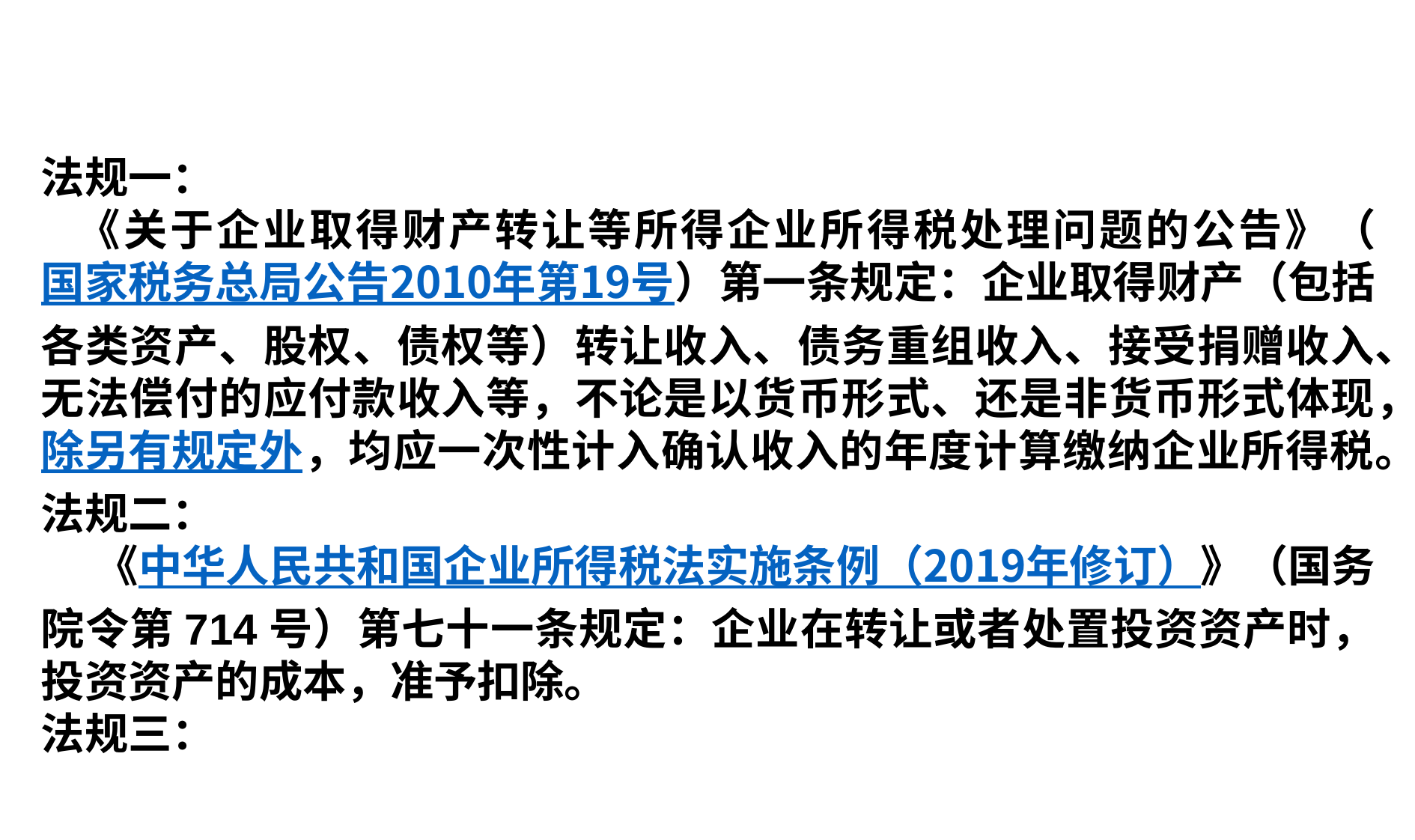

法规一：
《关于企业取得财产转让等所得企业所得税处理问题的公告》（国家税务总局公告2010年第19号）第一条规定：企业取得财产（包括各类资产、股权、债权等）转让收入、债务重组收入、接受捐赠收入、无法偿付的应付款收入等，不论是以货币形式、还是非货币形式体现，除另有规定外，均应一次性计入确认收入的年度计算缴纳企业所得税。
法规二：
《中华人民共和国企业所得税法实施条例（2019年修订）》（国务院令第714号）第七十一条规定：企业在转让或者处置投资资产时，投资资产的成本，准予扣除。
法规三：